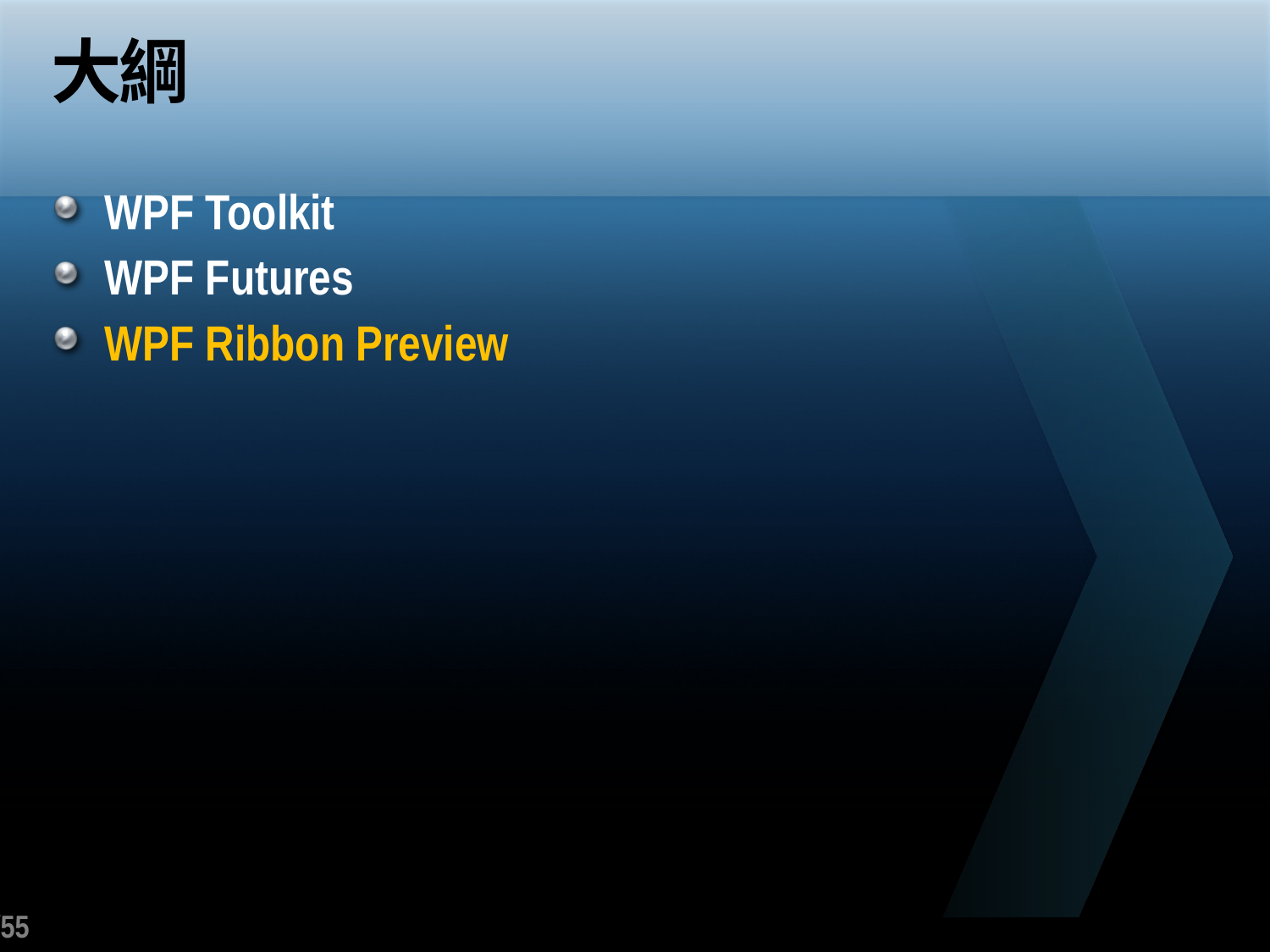

# 大綱
WPF Toolkit
WPF Futures
WPF Ribbon Preview